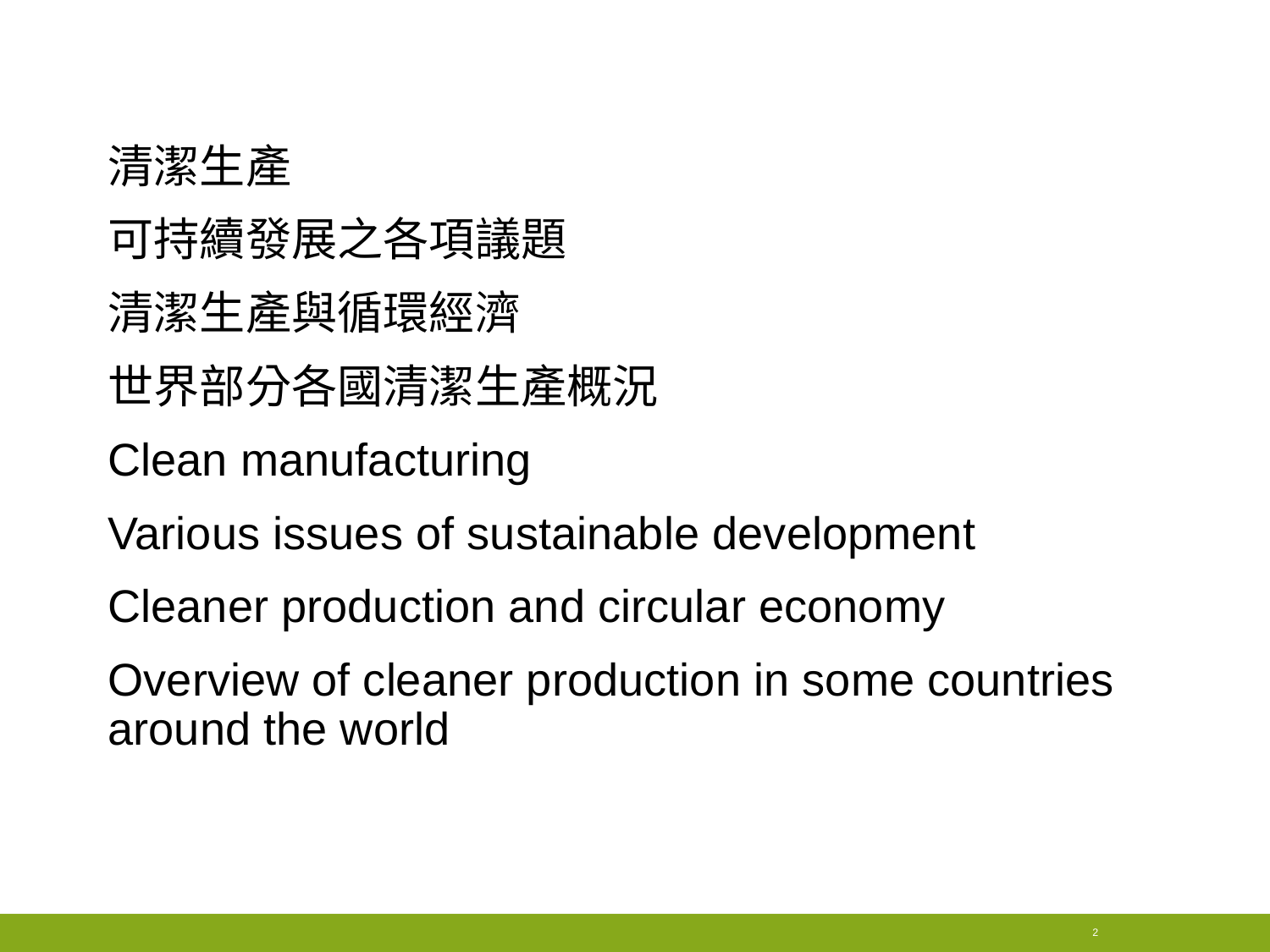

清潔生產
可持續發展之各項議題
清潔生產與循環經濟
世界部分各國清潔生產概況
Clean manufacturing
Various issues of sustainable development
Cleaner production and circular economy
Overview of cleaner production in some countries around the world
#
2